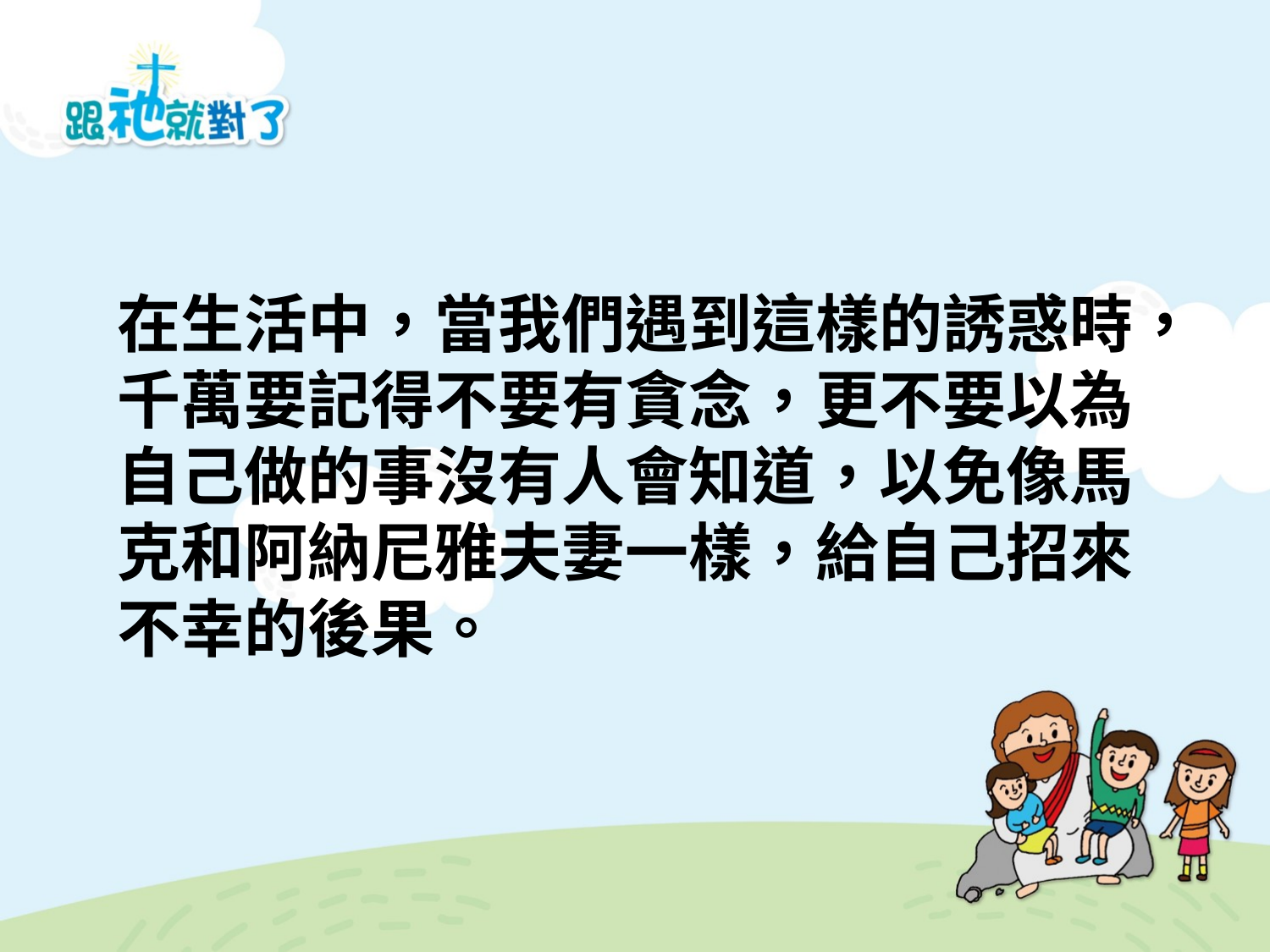

在生活中，當我們遇到這樣的誘惑時，千萬要記得不要有貪念，更不要以為自己做的事沒有人會知道，以免像馬克和阿納尼雅夫妻一樣，給自己招來不幸的後果。